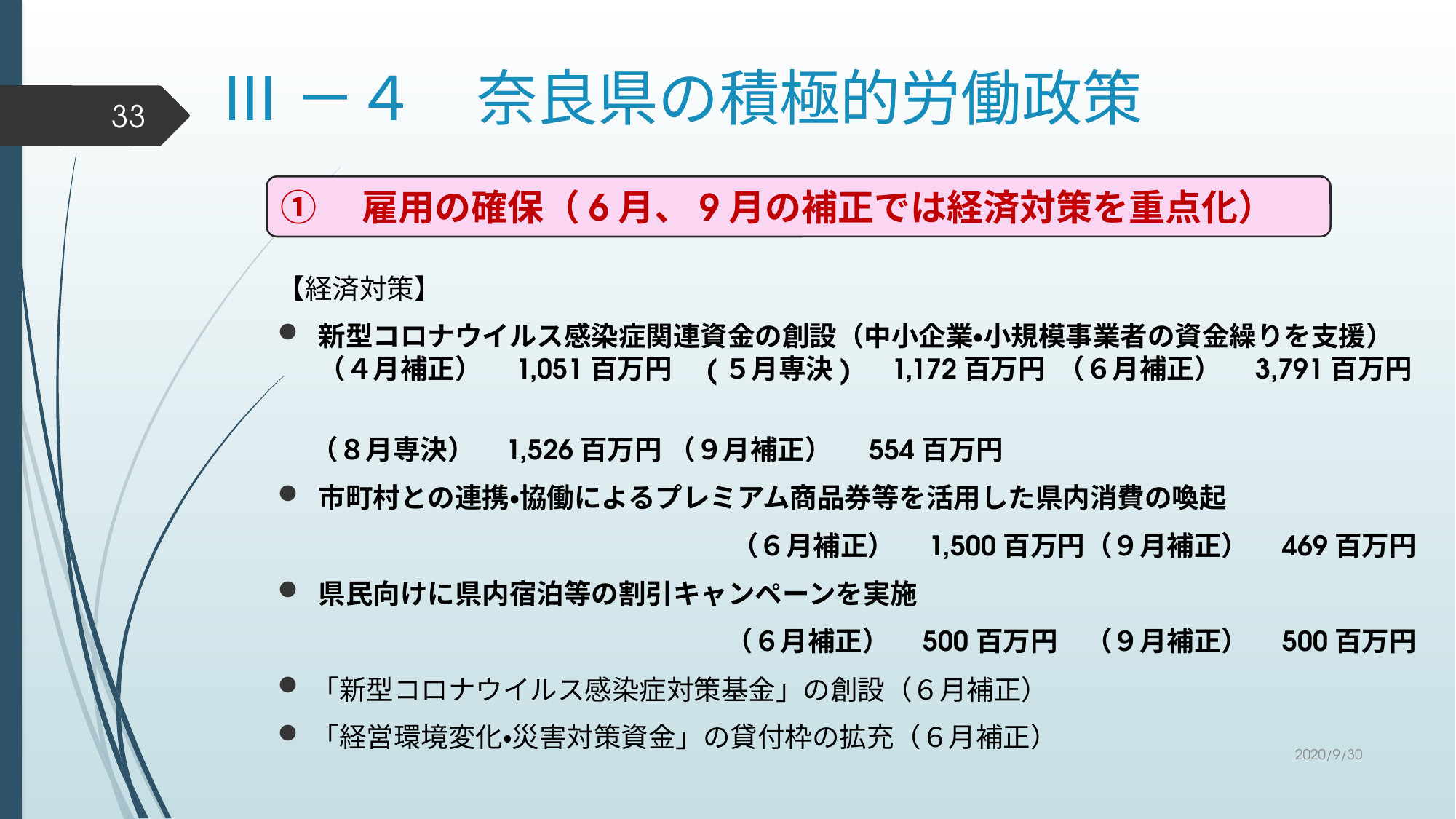

Ⅲ－４　奈良県の積極的労働政策
33
①　雇用の確保（6月、9月の補正では経済対策を重点化）
【経済対策】
新型コロナウイルス感染症関連資金の創設（中小企業・小規模事業者の資金繰りを支援）（４月補正）　1,051百万円　(５月専決)　1,172百万円  （６月補正）　3,791百万円
　 （８月専決）    1,526百万円 （９月補正）     554百万円
市町村との連携・協働によるプレミアム商品券等を活用した県内消費の喚起
　（６月補正）　1,500百万円（９月補正）　469百万円
県民向けに県内宿泊等の割引キャンペーンを実施
　（６月補正）　500百万円　（９月補正）　500百万円
「新型コロナウイルス感染症対策基金」の創設（６月補正）
「経営環境変化・災害対策資金」の貸付枠の拡充（６月補正）

2020/9/30